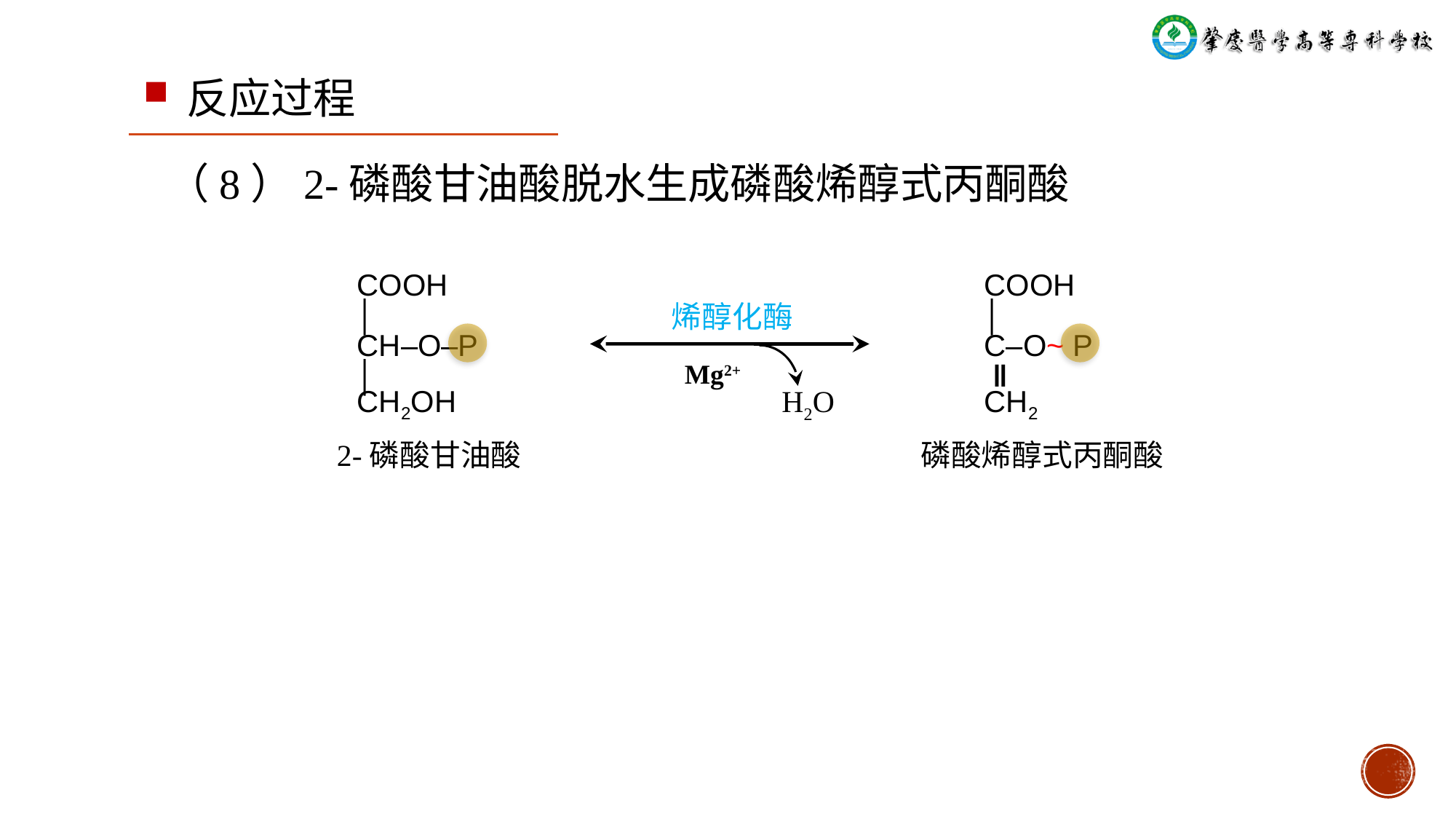

反应过程
（8）2-磷酸甘油酸脱水生成磷酸烯醇式丙酮酸
COOH
│
CH‒O‒P
│
CH2OH
COOH
│
C‒O~ P
 ‖
CH2
烯醇化酶

Mg2+
H2O
2-磷酸甘油酸
磷酸烯醇式丙酮酸